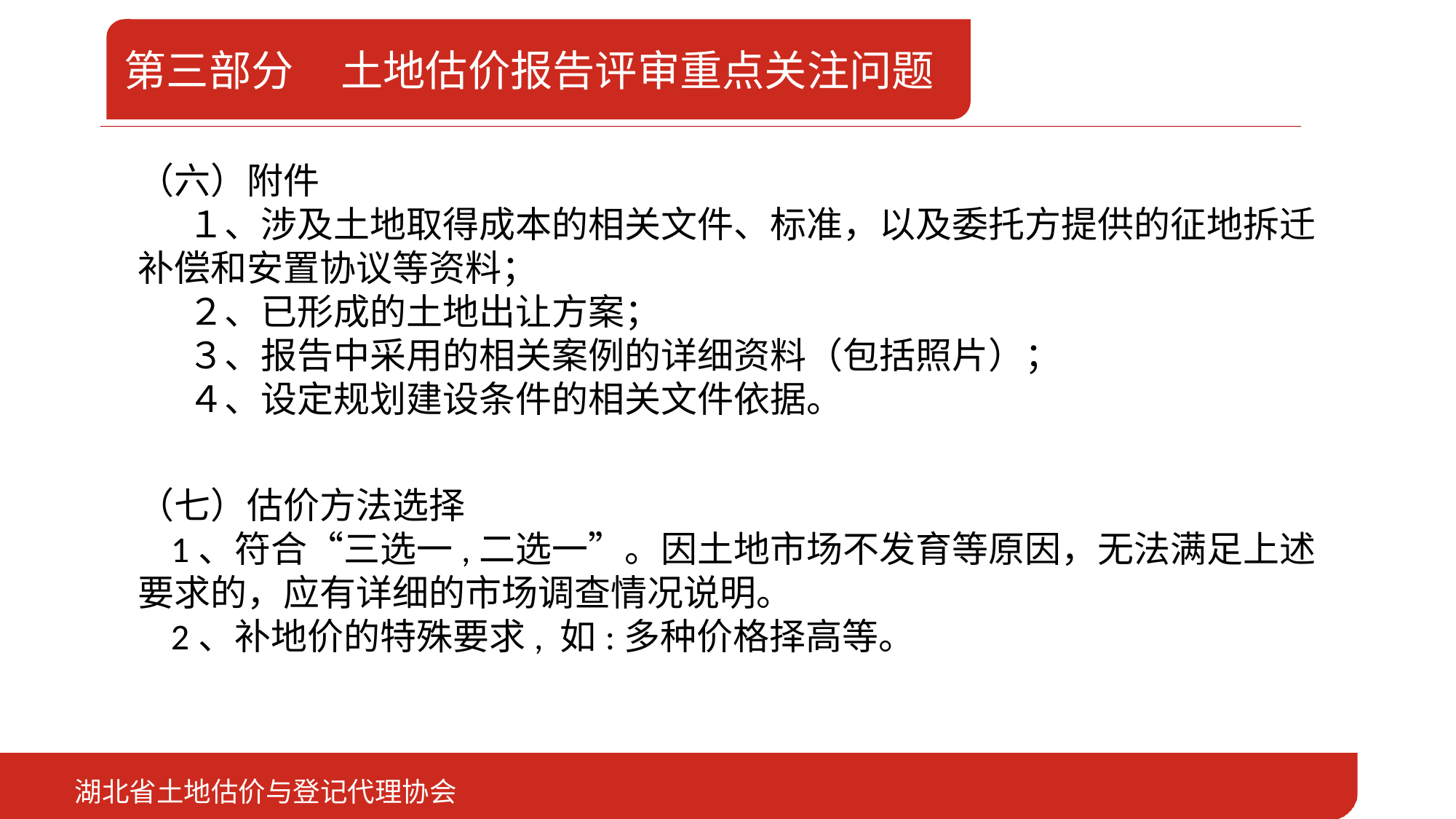

第三部分     土地估价报告评审重点关注问题
# 二、存量房（已领取产权证）抵押
（六）附件
     １、涉及土地取得成本的相关文件、标准，以及委托方提供的征地拆迁补偿和安置协议等资料；
     ２、已形成的土地出让方案；
     ３、报告中采用的相关案例的详细资料（包括照片）；
     ４、设定规划建设条件的相关文件依据。

（七）估价方法选择
    1、符合“三选一,二选一”。因土地市场不发育等原因，无法满足上述要求的，应有详细的市场调查情况说明。
    2、补地价的特殊要求, 如:多种价格择高等。

10